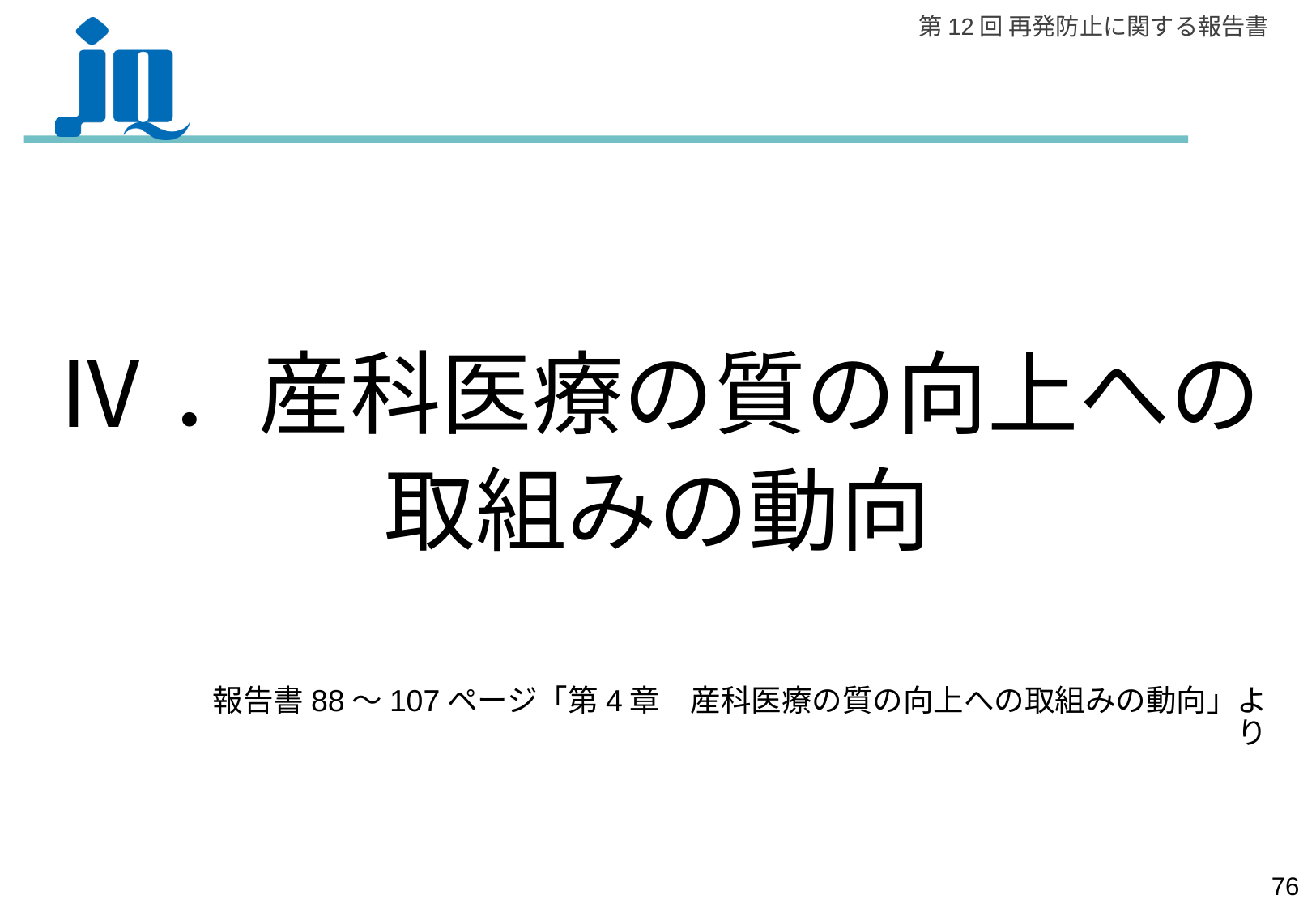

Ⅳ．産科医療の質の向上への
取組みの動向
報告書88～107ページ「第4章　産科医療の質の向上への取組みの動向」より
76